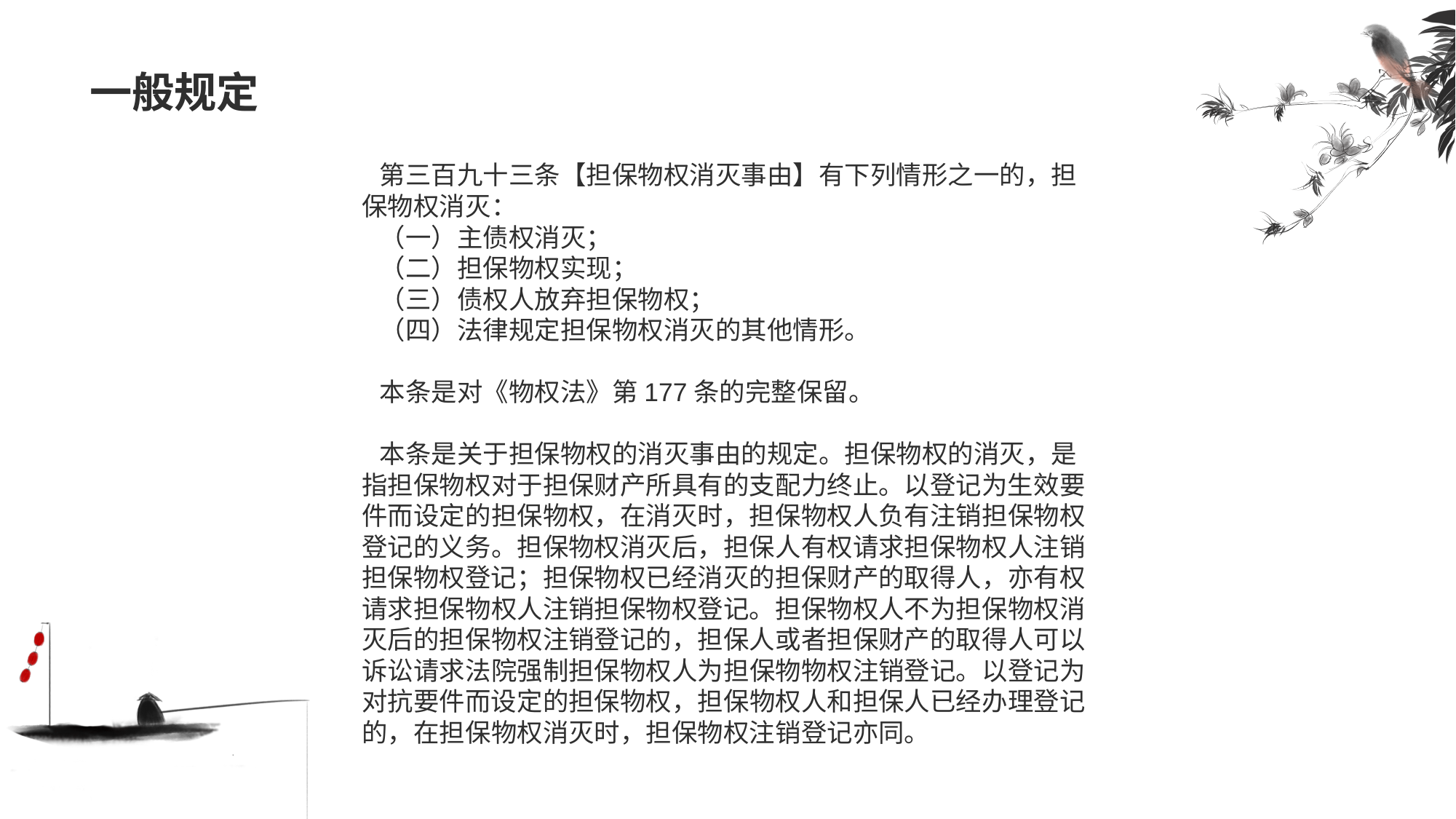

# 一般规定

  第三百九十三条【担保物权消灭事由】有下列情形之一的，担保物权消灭：
  （一）主债权消灭；
  （二）担保物权实现；
  （三）债权人放弃担保物权；
  （四）法律规定担保物权消灭的其他情形。

  本条是对《物权法》第177条的完整保留。

  本条是关于担保物权的消灭事由的规定。担保物权的消灭，是指担保物权对于担保财产所具有的支配力终止。以登记为生效要件而设定的担保物权，在消灭时，担保物权人负有注销担保物权登记的义务。担保物权消灭后，担保人有权请求担保物权人注销担保物权登记；担保物权已经消灭的担保财产的取得人，亦有权请求担保物权人注销担保物权登记。担保物权人不为担保物权消灭后的担保物权注销登记的，担保人或者担保财产的取得人可以诉讼请求法院强制担保物权人为担保物物权注销登记。以登记为对抗要件而设定的担保物权，担保物权人和担保人已经办理登记的，在担保物权消灭时，担保物权注销登记亦同。
62